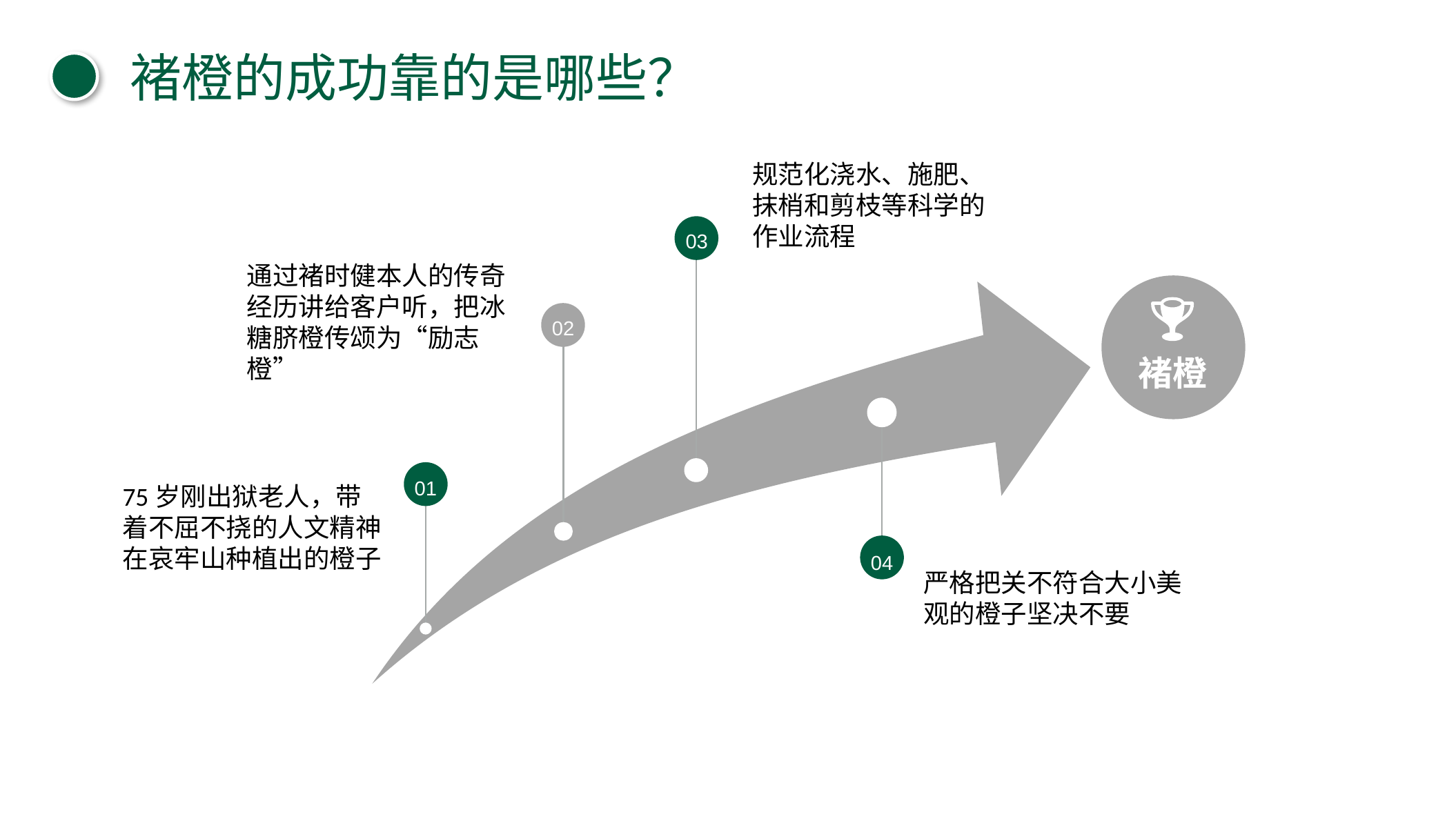

褚橙的成功靠的是哪些？

规范化浇水、施肥、抹梢和剪枝等科学的作业流程

03
通过褚时健本人的传奇经历讲给客户听，把冰糖脐橙传颂为“励志橙”

02

褚橙

01
75岁刚出狱老人，带着不屈不挠的人文精神在哀牢山种植出的橙子

04
严格把关不符合大小美观的橙子坚决不要